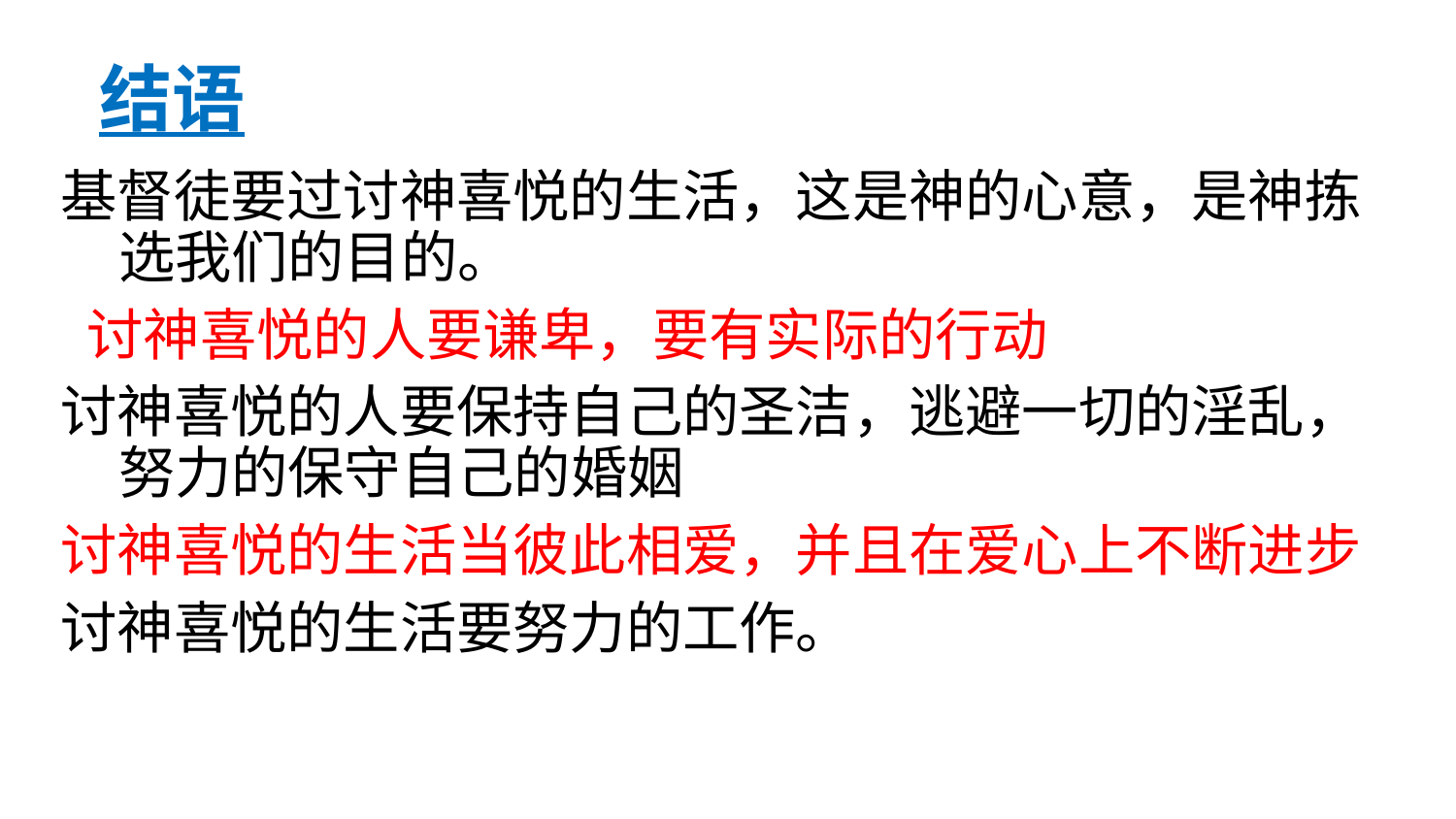

# 结语
基督徒要过讨神喜悦的生活，这是神的心意，是神拣选我们的目的。
 讨神喜悦的人要谦卑，要有实际的行动
讨神喜悦的人要保持自己的圣洁，逃避一切的淫乱，努力的保守自己的婚姻
讨神喜悦的生活当彼此相爱，并且在爱心上不断进步
讨神喜悦的生活要努力的工作。